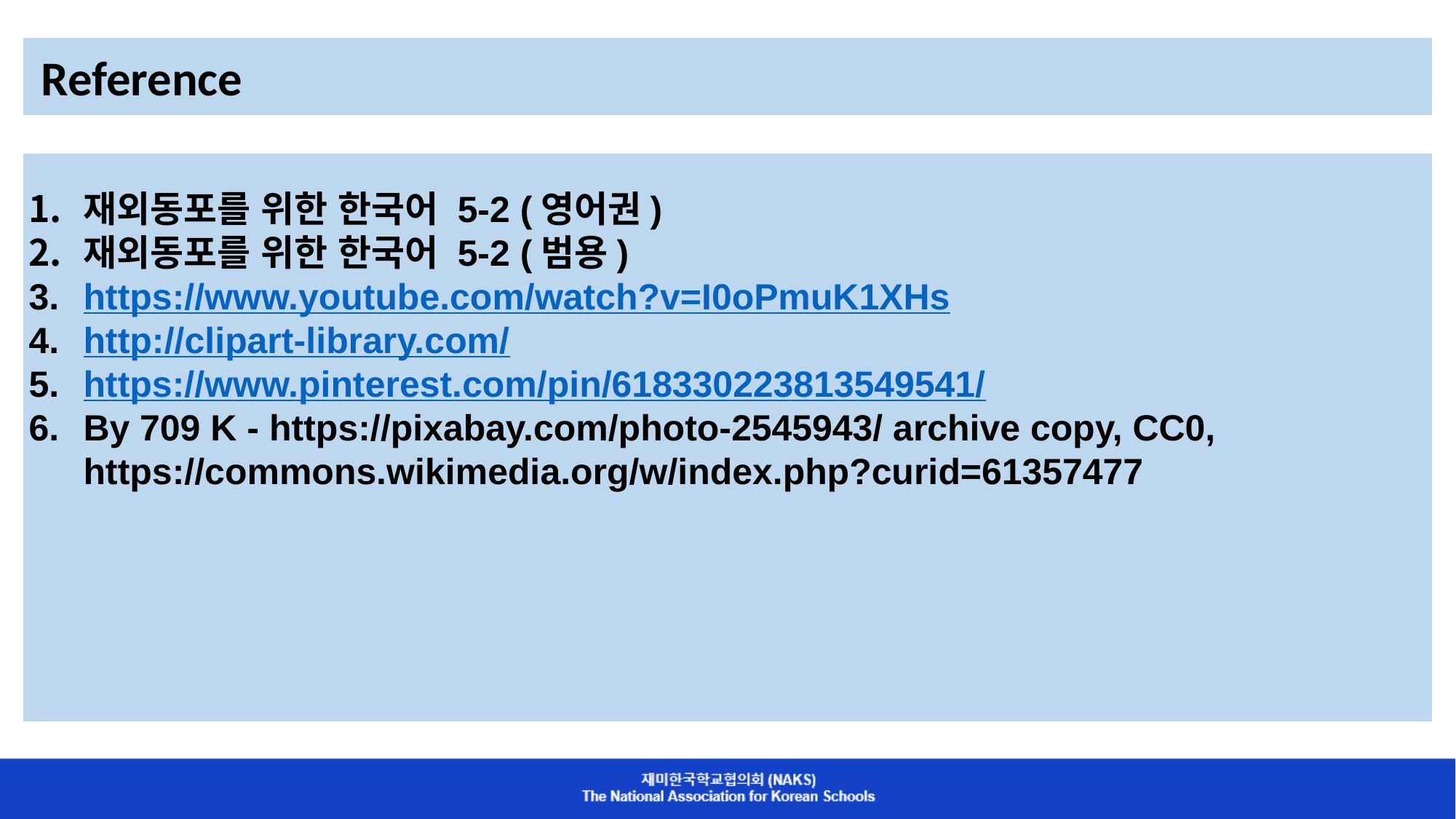

Reference

재외동포를 위한 한국어 5-2 (영어권)
재외동포를 위한 한국어 5-2 (범용)
https://www.youtube.com/watch?v=I0oPmuK1XHs
http://clipart-library.com/
https://www.pinterest.com/pin/618330223813549541/
By 709 K - https://pixabay.com/photo-2545943/ archive copy, CC0, https://commons.wikimedia.org/w/index.php?curid=61357477